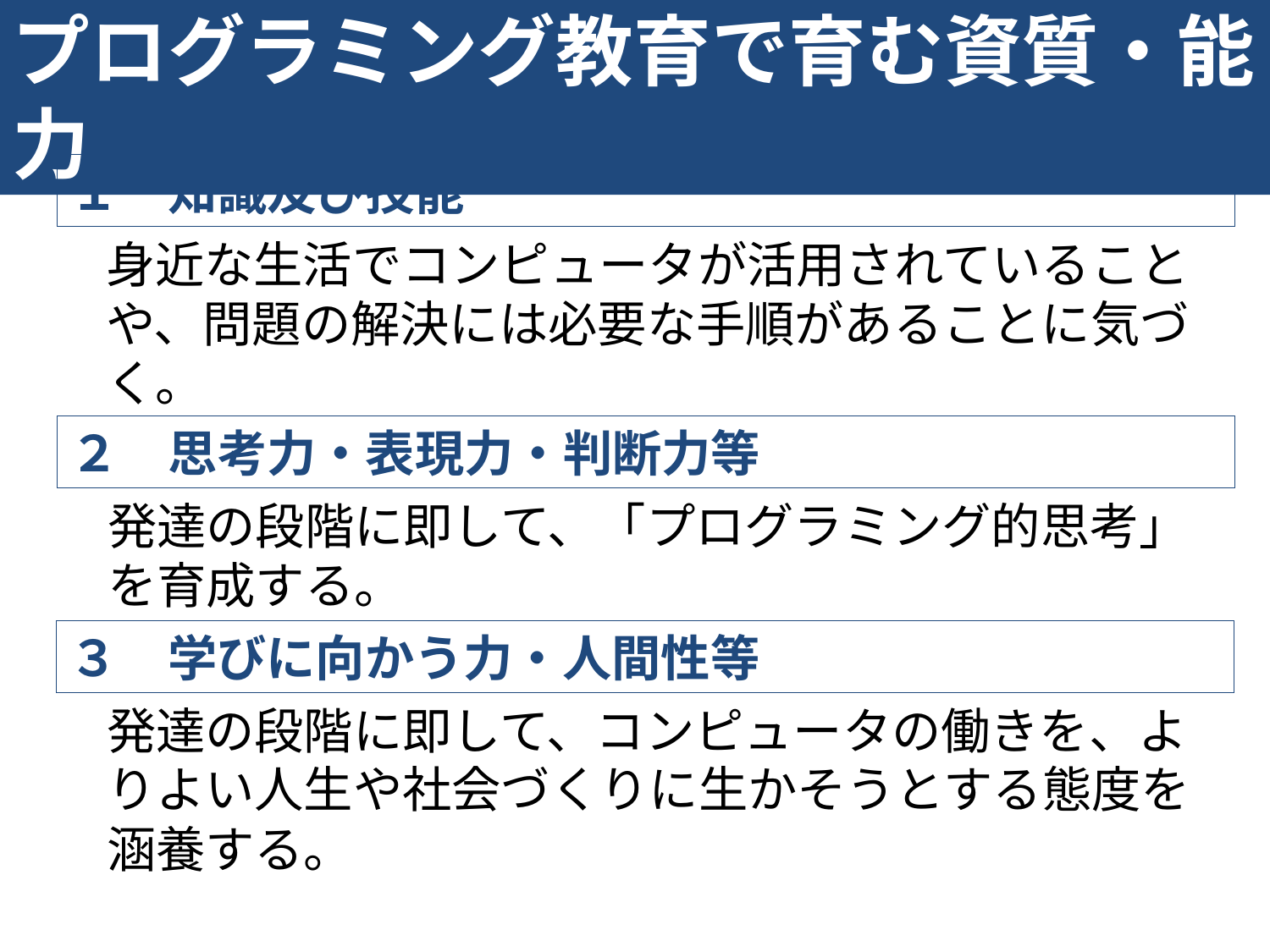

プログラミング教育で育む資質・能力
１　知識及び技能
身近な生活でコンピュータが活用されていることや、問題の解決には必要な手順があることに気づく。
２　思考力・表現力・判断力等
発達の段階に即して、「プログラミング的思考」を育成する。
３　学びに向かう力・人間性等
発達の段階に即して、コンピュータの働きを、よりよい人生や社会づくりに生かそうとする態度を涵養する。